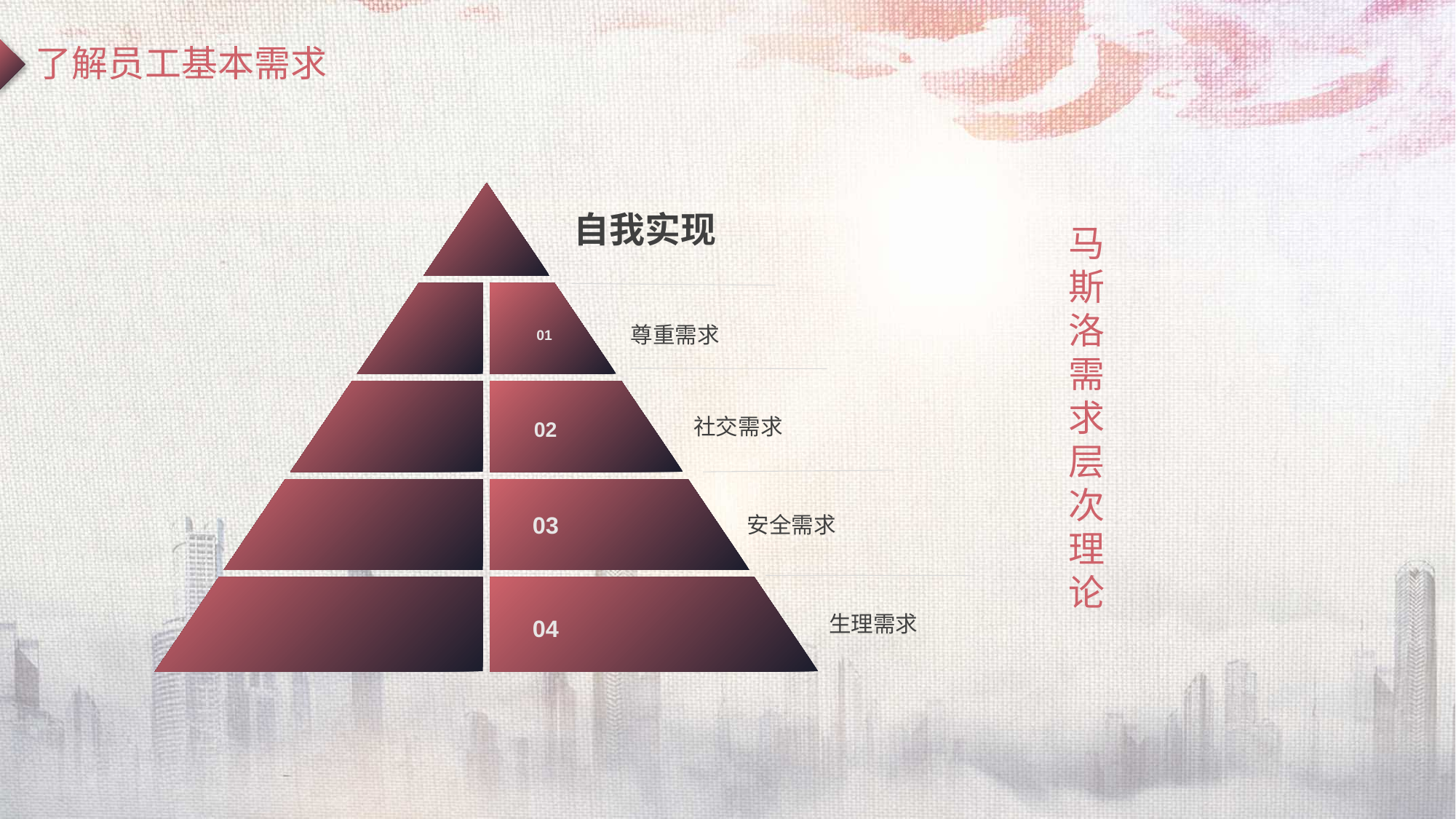

了解员工基本需求

自我实现
马
斯
洛
需
求
层
次
理
论

尊重需求
01

社交需求
02

安全需求
03

生理需求
04